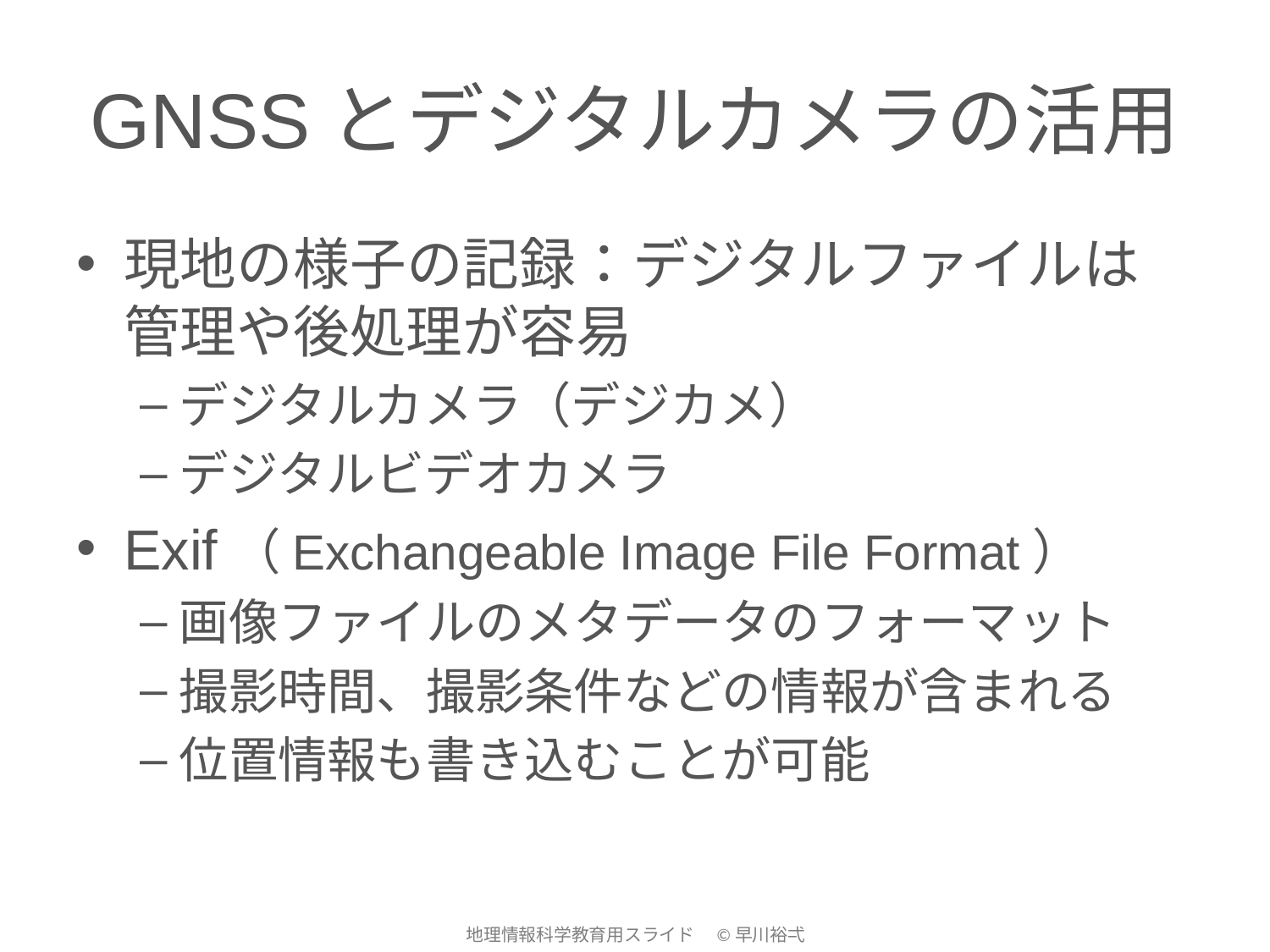

# GNSSとデジタルカメラの活用
現地の様子の記録：デジタルファイルは管理や後処理が容易
デジタルカメラ（デジカメ）
デジタルビデオカメラ
Exif（Exchangeable Image File Format）
画像ファイルのメタデータのフォーマット
撮影時間、撮影条件などの情報が含まれる
位置情報も書き込むことが可能